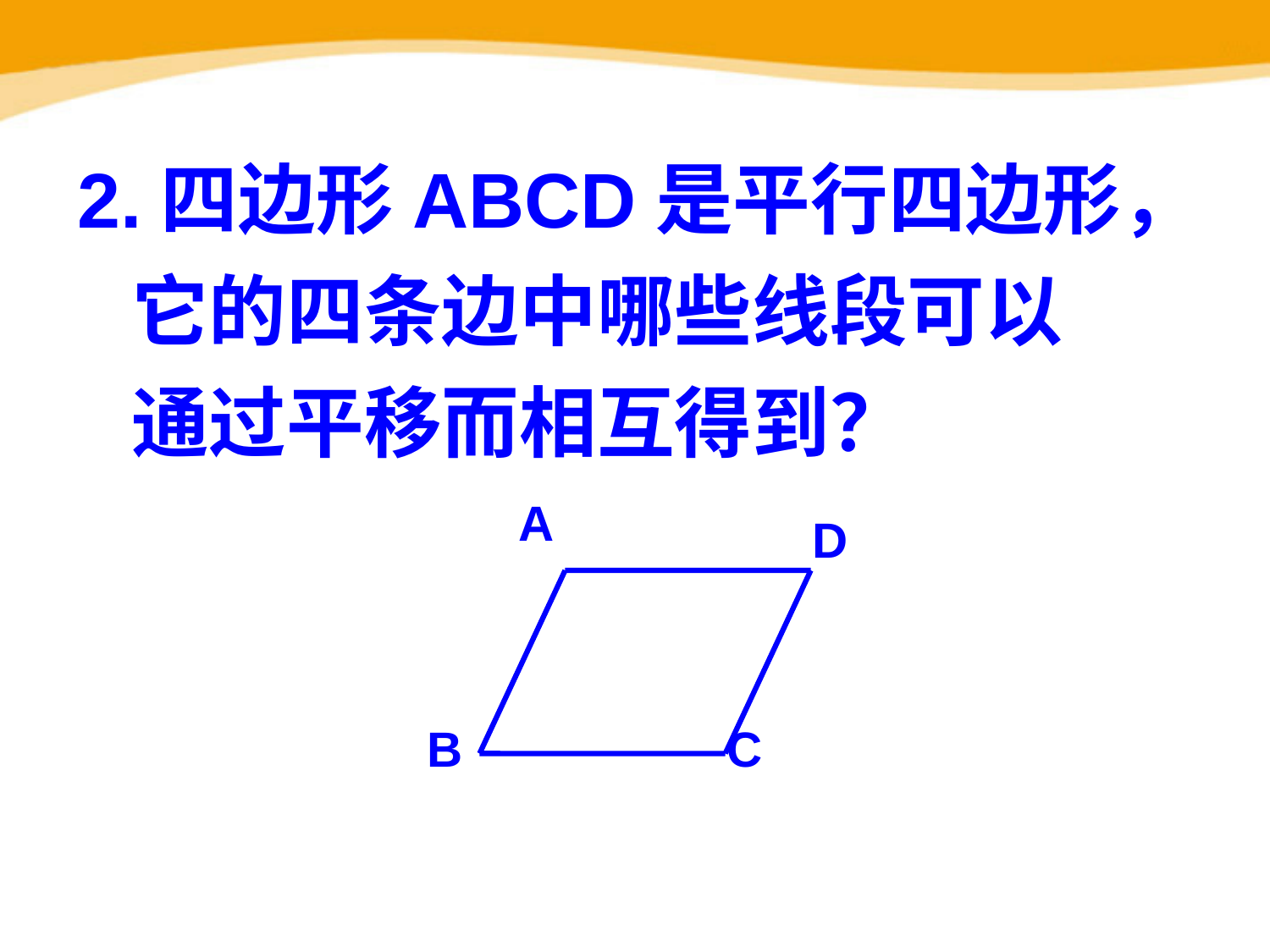

2.四边形ABCD是平行四边形，
  它的四条边中哪些线段可以
  通过平移而相互得到？
A
D
B
C